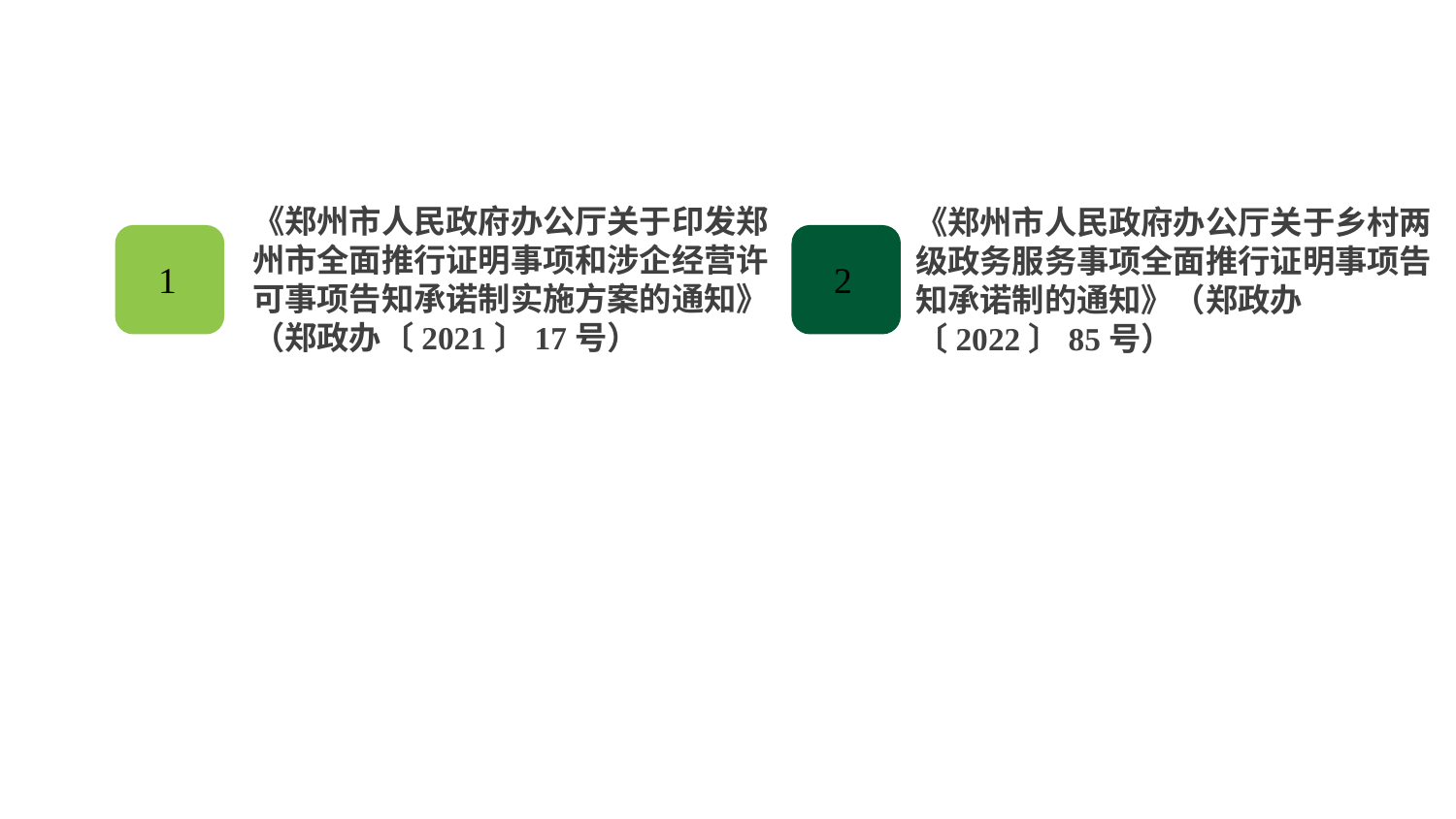

《郑州市人民政府办公厅关于印发郑州市全面推行证明事项和涉企经营许可事项告知承诺制实施方案的通知》（郑政办〔2021〕17号）
《郑州市人民政府办公厅关于乡村两级政务服务事项全面推行证明事项告知承诺制的通知》（郑政办〔2022〕85号）
2
1